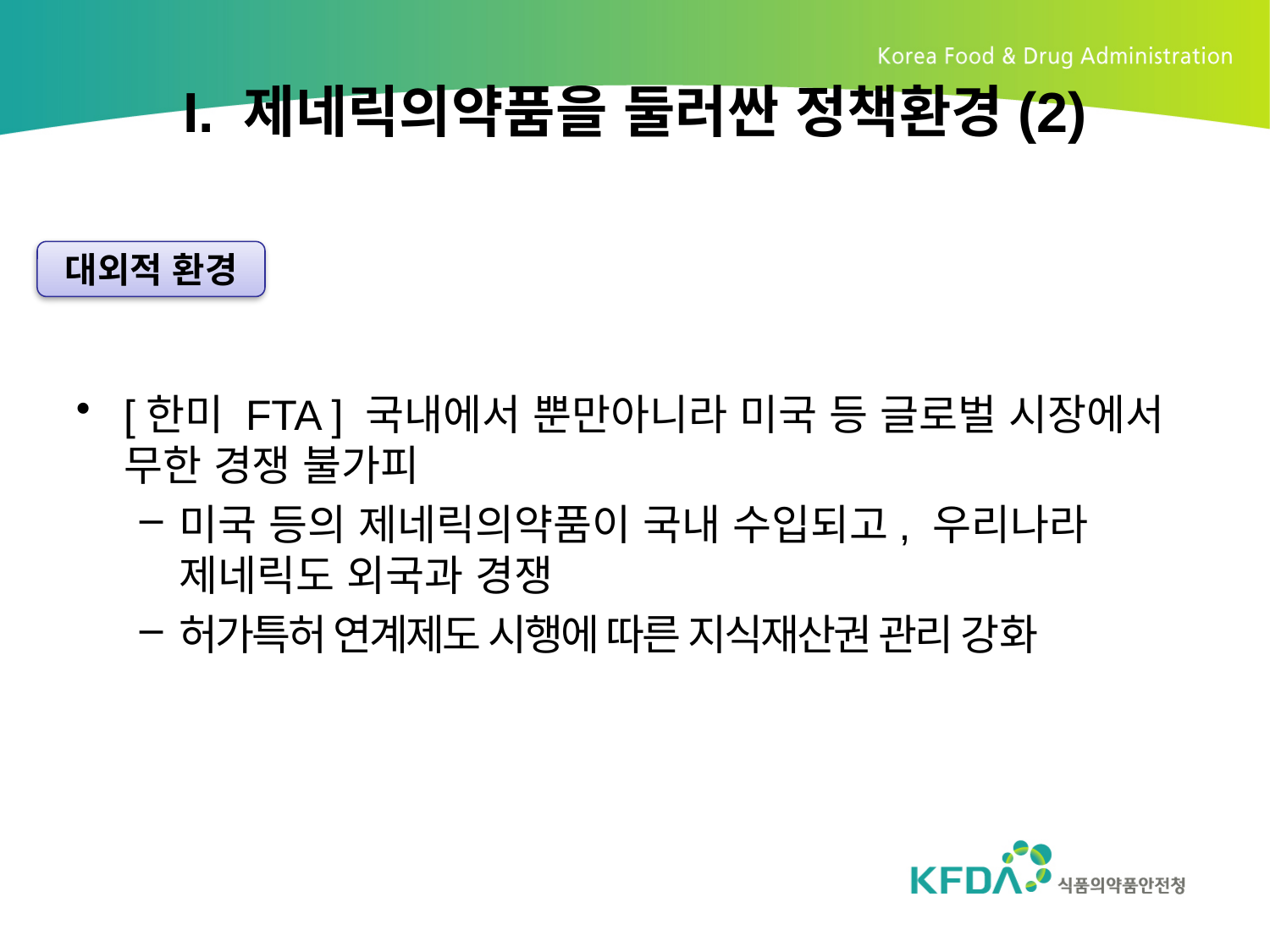

I. 제네릭의약품을 둘러싼 정책환경(2)
대외적 환경
[한미 FTA ] 국내에서 뿐만아니라 미국 등 글로벌 시장에서 무한 경쟁 불가피
미국 등의 제네릭의약품이 국내 수입되고, 우리나라 제네릭도 외국과 경쟁
허가특허 연계제도 시행에 따른 지식재산권 관리 강화